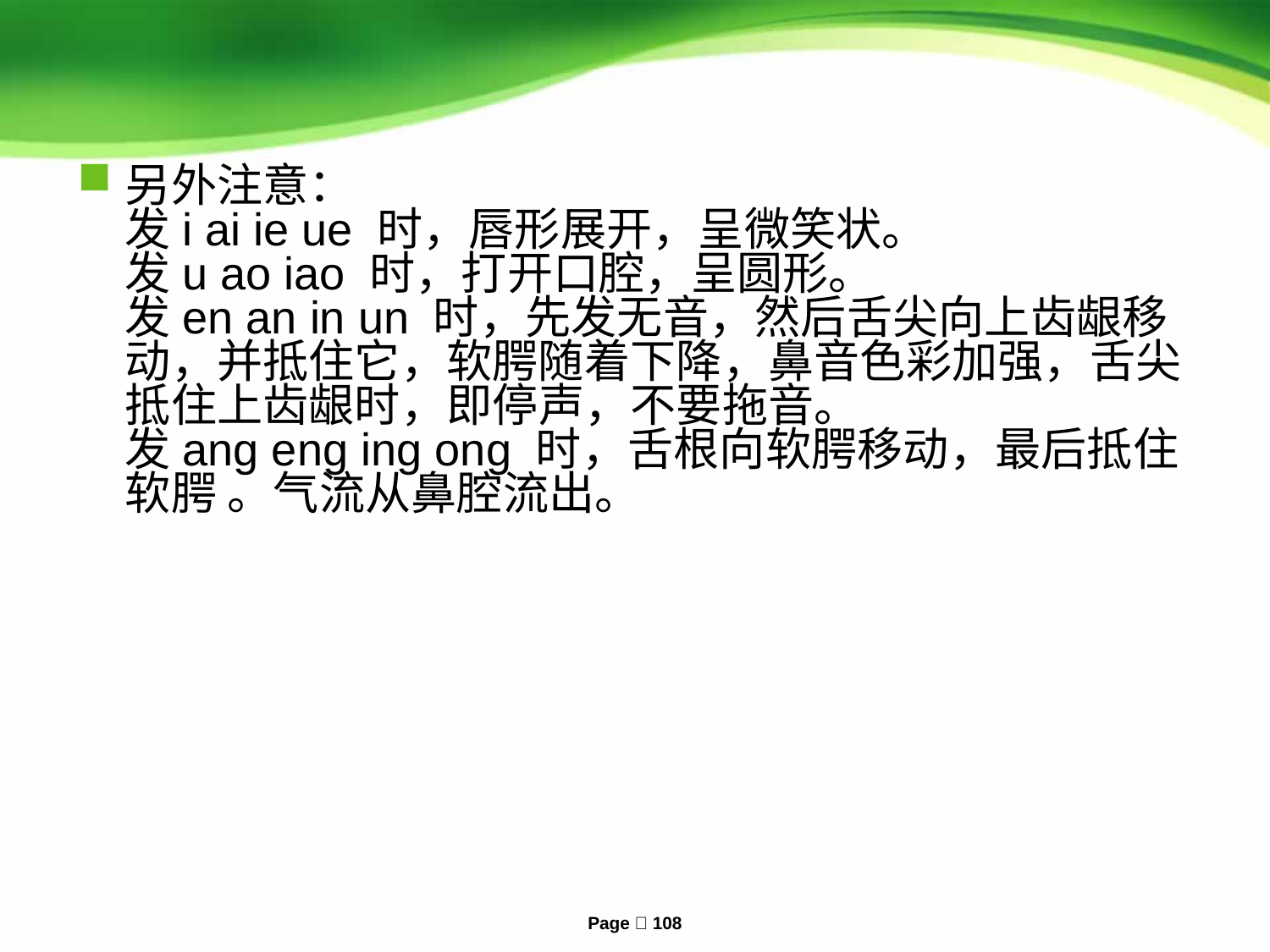

另外注意：
发i ai ie ue 时，唇形展开，呈微笑状。
发u ao iao 时，打开口腔，呈圆形。
发en an in un 时，先发无音，然后舌尖向上齿龈移动，并抵住它，软腭随着下降，鼻音色彩加强，舌尖抵住上齿龈时，即停声，不要拖音。
发ang eng ing ong 时，舌根向软腭移动，最后抵住 软腭 。气流从鼻腔流出。